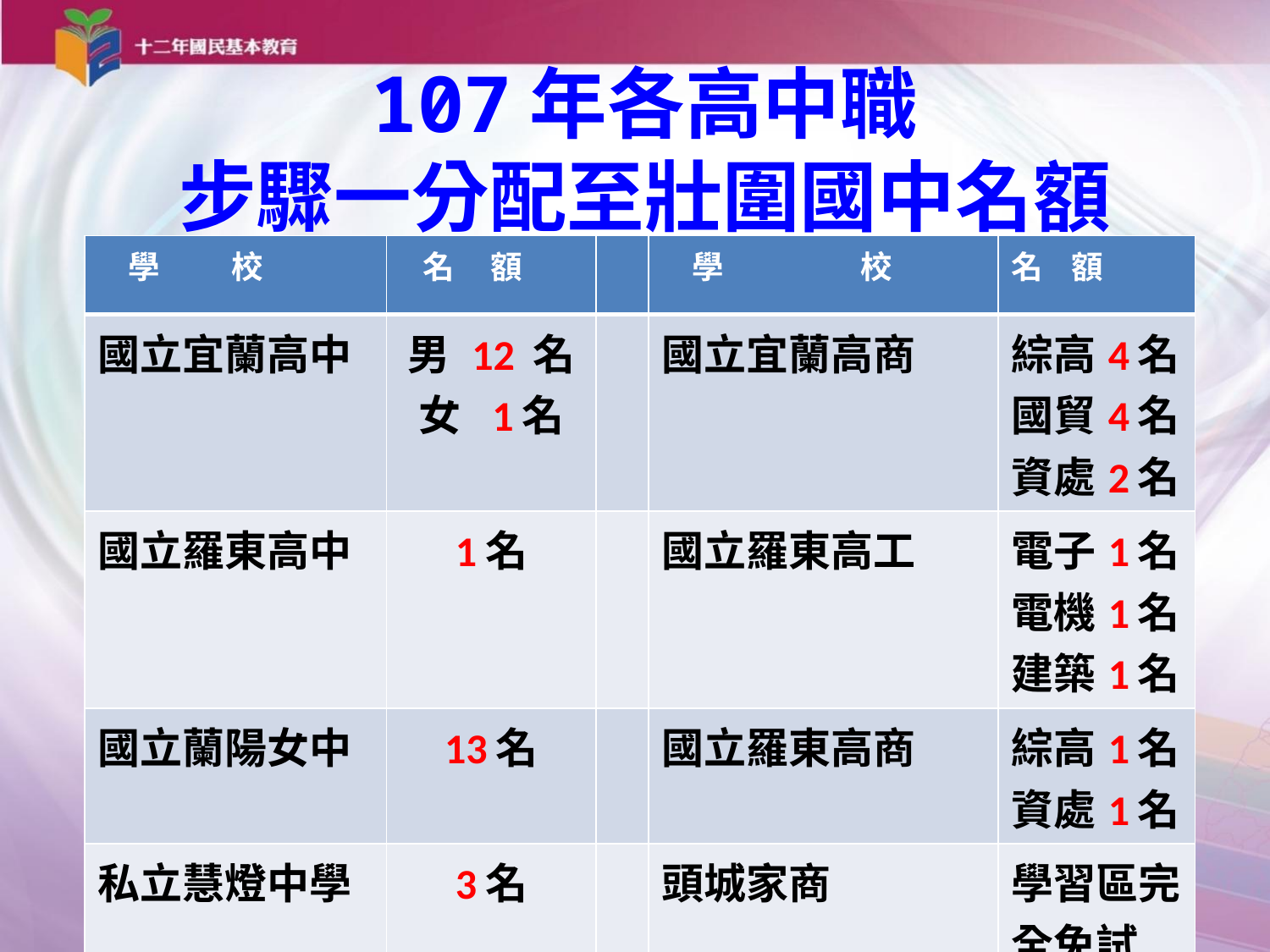

# 107年各高中職 步驟一分配至壯圍國中名額
| 學 校 | 名 額 |  | 學 校 | 名 額 |
| --- | --- | --- | --- | --- |
| 國立宜蘭高中 | 男 12 名 女 1名 |  | 國立宜蘭高商 | 綜高4名 國貿4名 資處2名 |
| 國立羅東高中 | 1名 |  | 國立羅東高工 | 電子1名 電機1名 建築1名 |
| 國立蘭陽女中 | 13名 |  | 國立羅東高商 | 綜高1名 資處1名 |
| 私立慧燈中學 | 3名 |  | 頭城家商 | 學習區完全免試 |
| 私立中道中學 | 3名 |  |  |  |